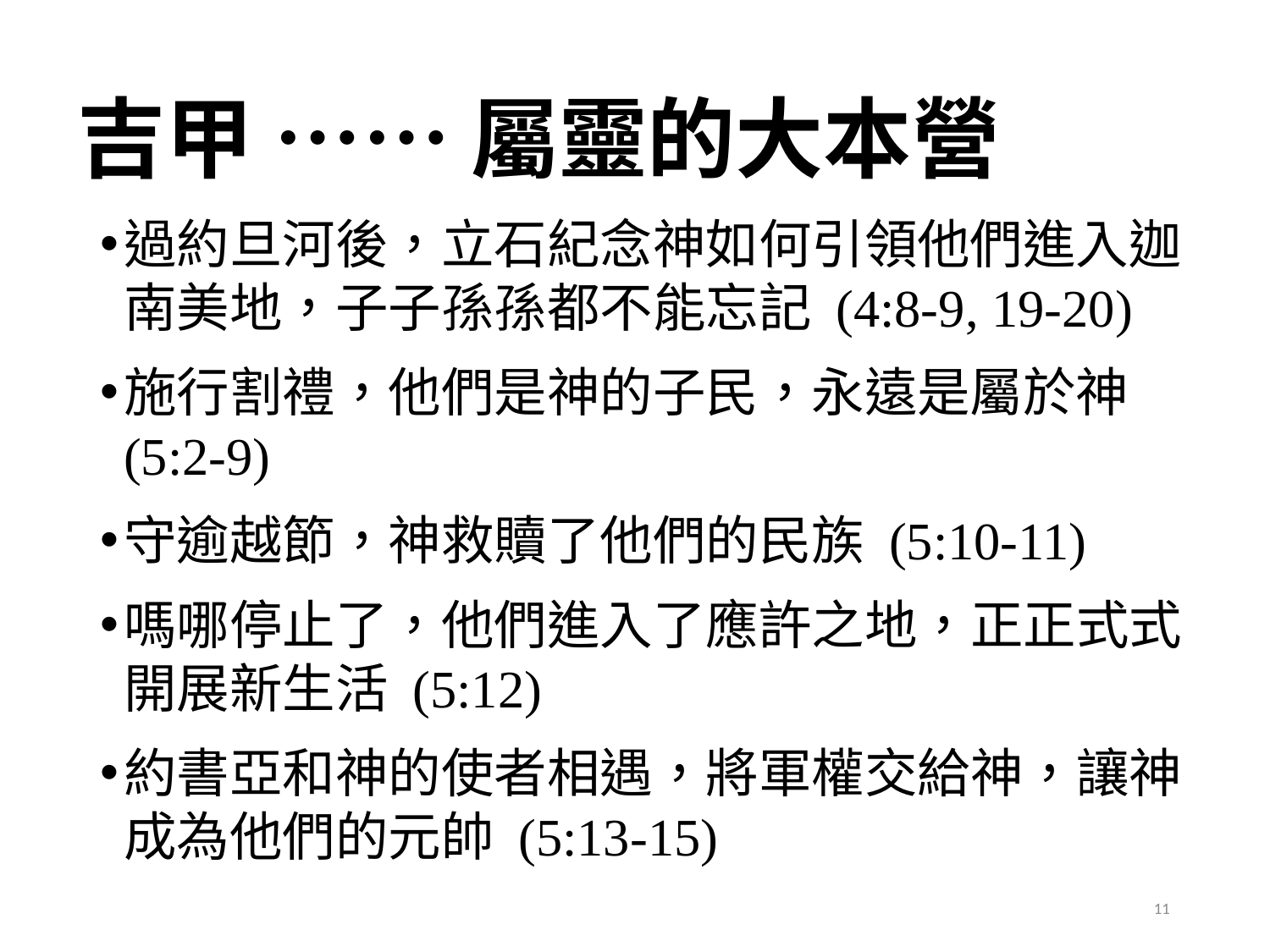

# 吉甲 …… 屬靈的大本營
過約旦河後，立石紀念神如何引領他們進入迦南美地，子子孫孫都不能忘記 (4:8-9, 19-20)
施行割禮，他們是神的子民，永遠是屬於神 (5:2-9)
守逾越節，神救贖了他們的民族 (5:10-11)
嗎哪停止了，他們進入了應許之地，正正式式開展新生活 (5:12)
約書亞和神的使者相遇，將軍權交給神，讓神成為他們的元帥 (5:13-15)
11